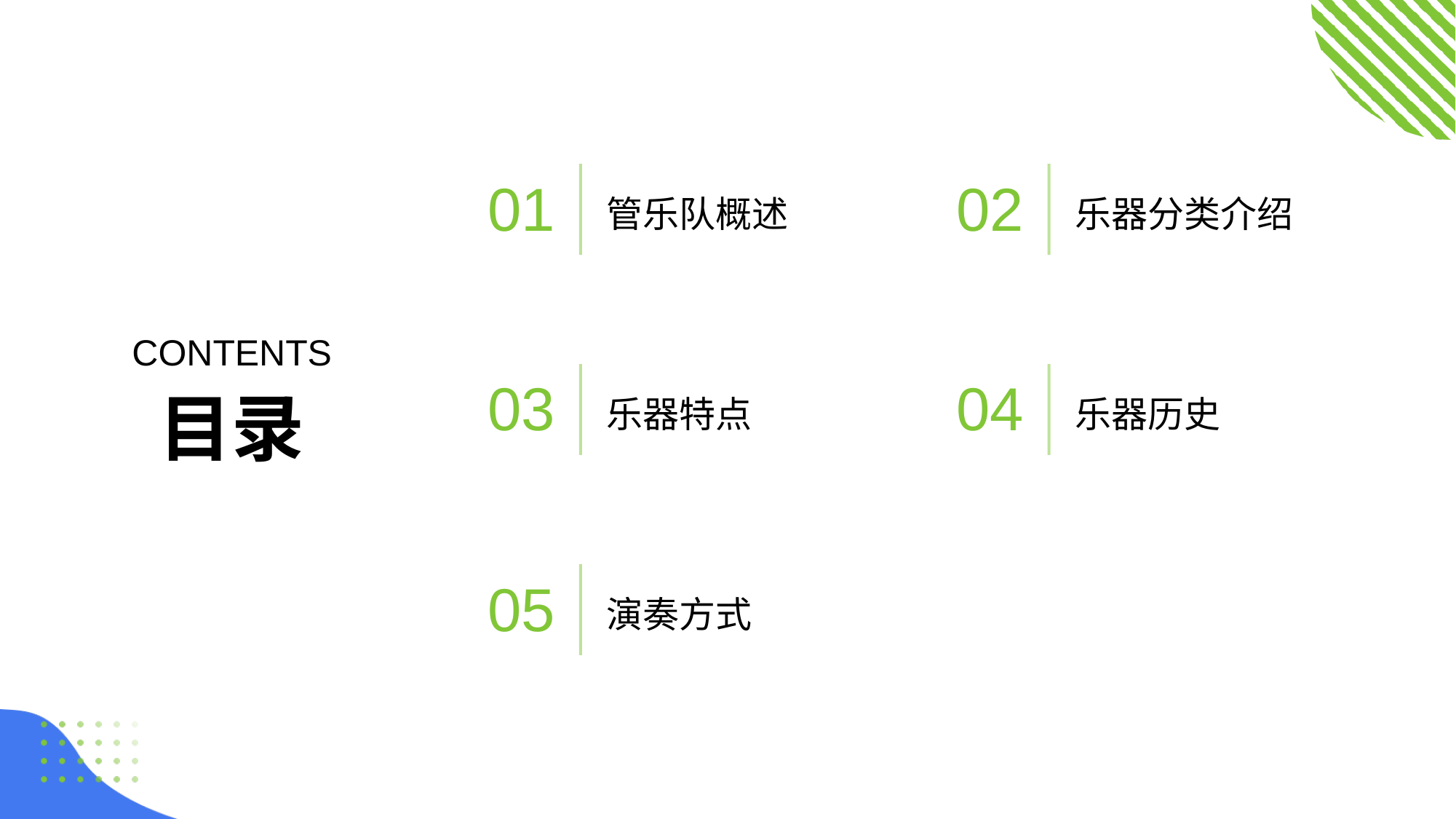

管乐队概述
乐器分类介绍

01
02
CONTENTS
乐器特点
乐器历史

03
04
目录
演奏方式

05